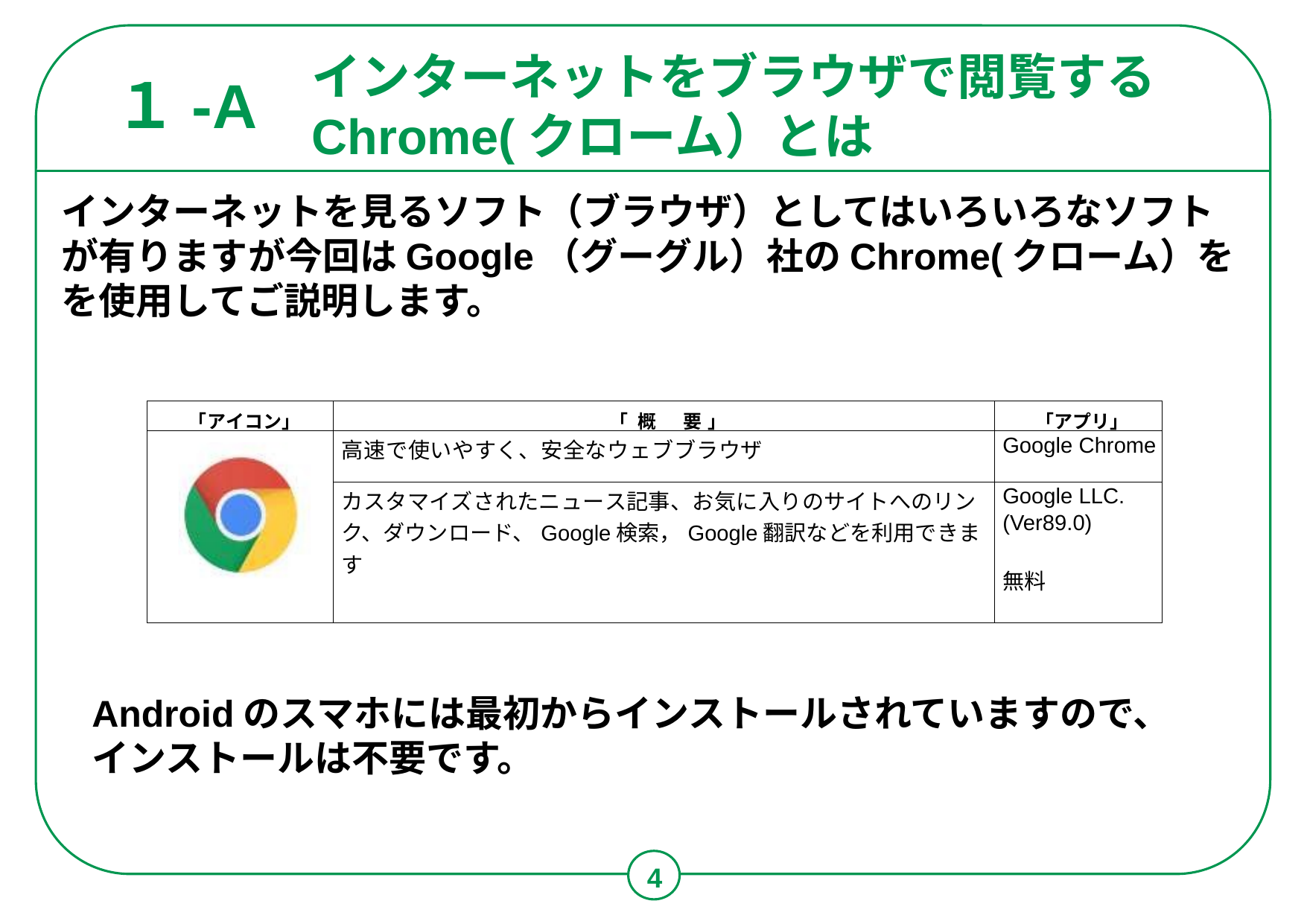

インターネットをブラウザで閲覧する
Chrome(クローム）とは
１-A
インターネットを見るソフト（ブラウザ）としてはいろいろなソフトが有りますが今回はGoogle（グーグル）社のChrome(クローム）をを使用してご説明します。
| 「アイコン」 | 「 概 要 」 | 「アプリ」 |
| --- | --- | --- |
|  | 高速で使いやすく、安全なウェブブラウザ | Google Chrome |
|  | カスタマイズされたニュース記事、お気に入りのサイトへのリンク、ダウンロード、Google検索，Google翻訳などを利用できます | Google LLC. (Ver89.0) |
|  |  | 無料 |
|  |  |  |

Androidのスマホには最初からインストールされていますので、
インストールは不要です。